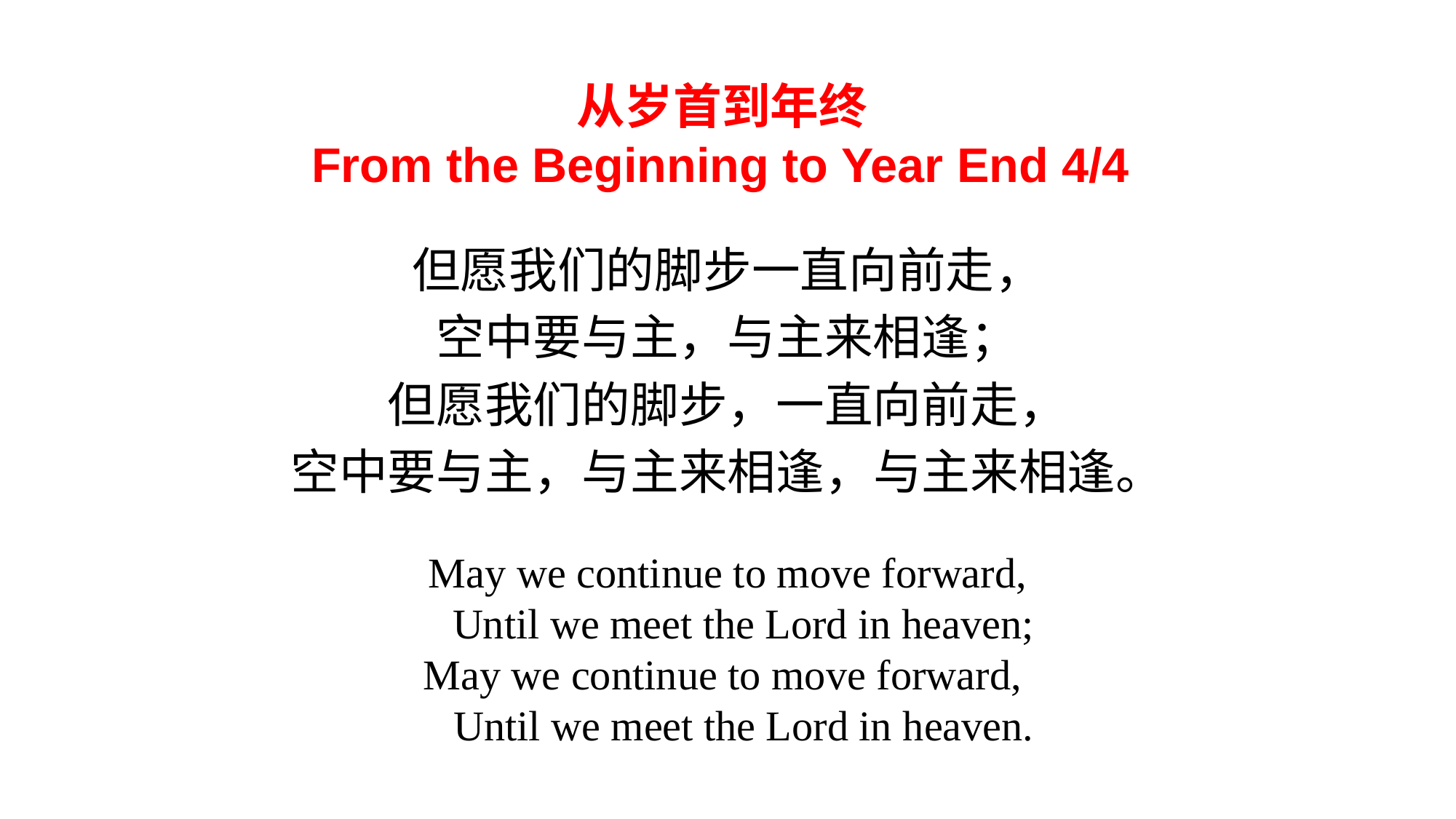

# 从岁首到年终 From the Beginning to Year End 4/4
但愿我们的脚步一直向前走，
空中要与主，与主来相逢；
但愿我们的脚步，一直向前走，
空中要与主，与主来相逢，与主来相逢。

May we continue to move forward,
   Until we meet the Lord in heaven;
May we continue to move forward,
   Until we meet the Lord in heaven.